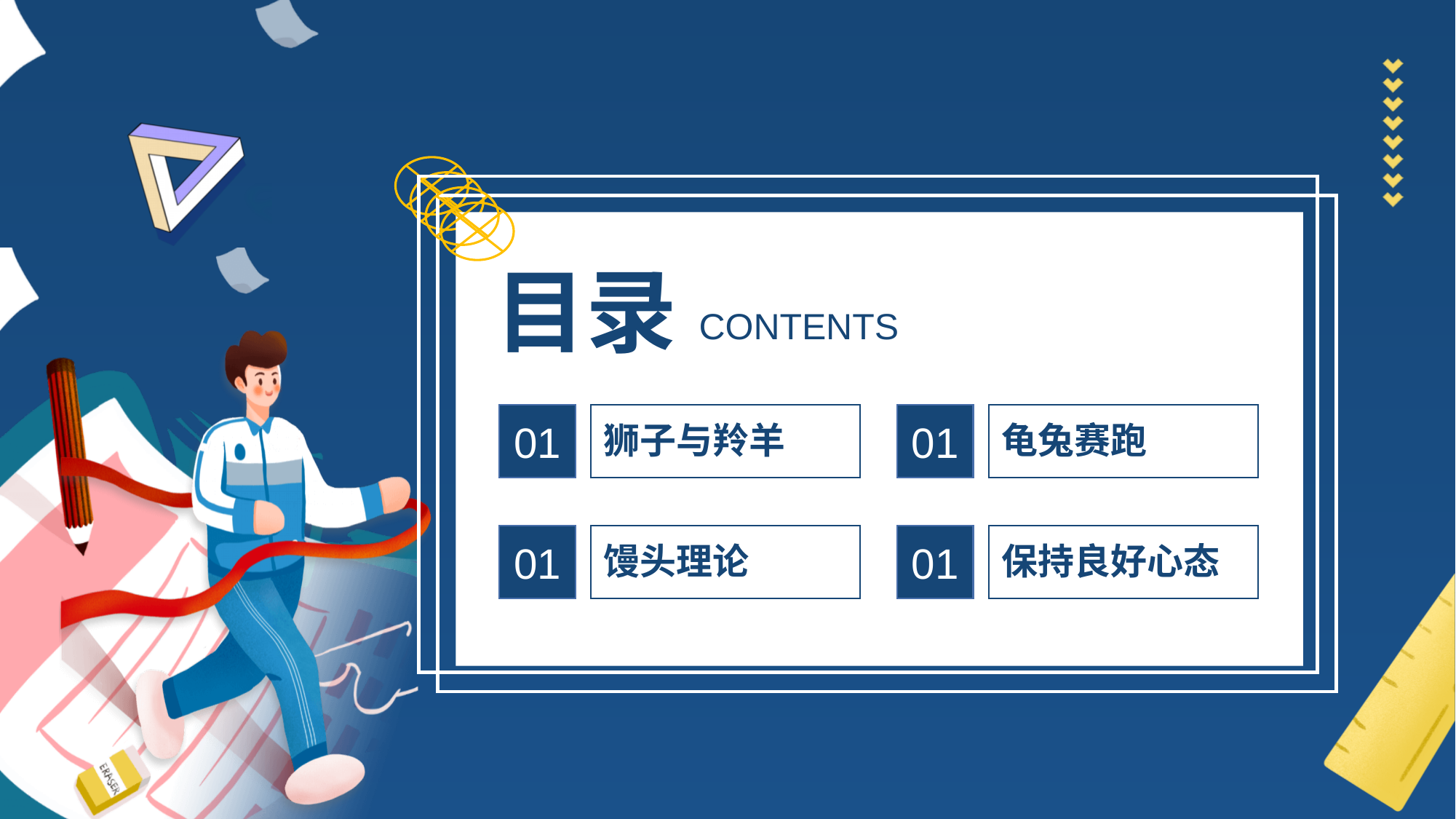

目录
CONTENTS
01

狮子与羚羊
01

龟兔赛跑
01

馒头理论
01

保持良好心态